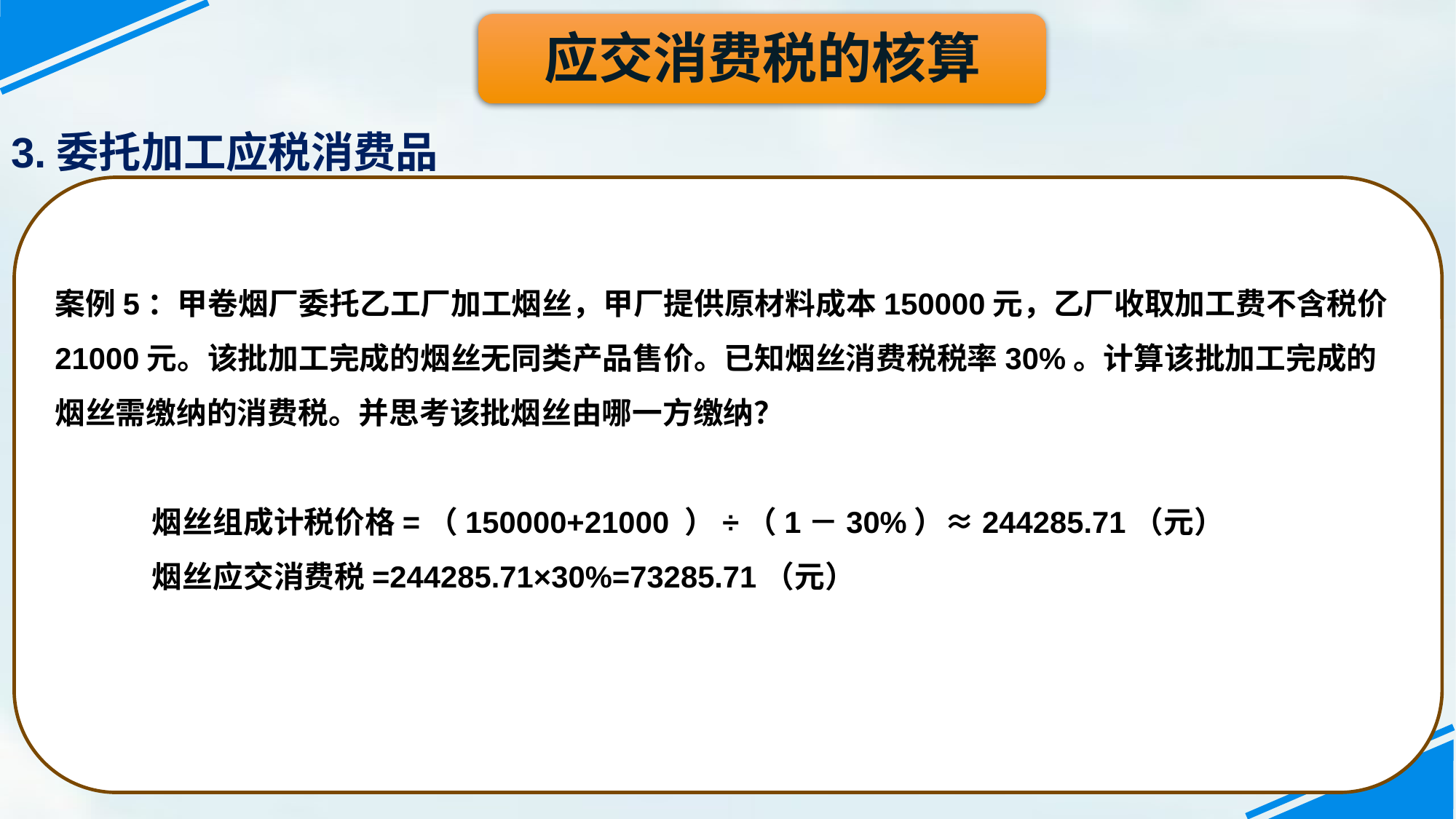

应交消费税的核算
3.委托加工应税消费品
案例5：甲卷烟厂委托乙工厂加工烟丝，甲厂提供原材料成本150000元，乙厂收取加工费不含税价21000元。该批加工完成的烟丝无同类产品售价。已知烟丝消费税税率30%。计算该批加工完成的烟丝需缴纳的消费税。并思考该批烟丝由哪一方缴纳？

             烟丝组成计税价格=（150000+21000 ）÷（1－30%）≈244285.71（元）
             烟丝应交消费税=244285.71×30%=73285.71（元）